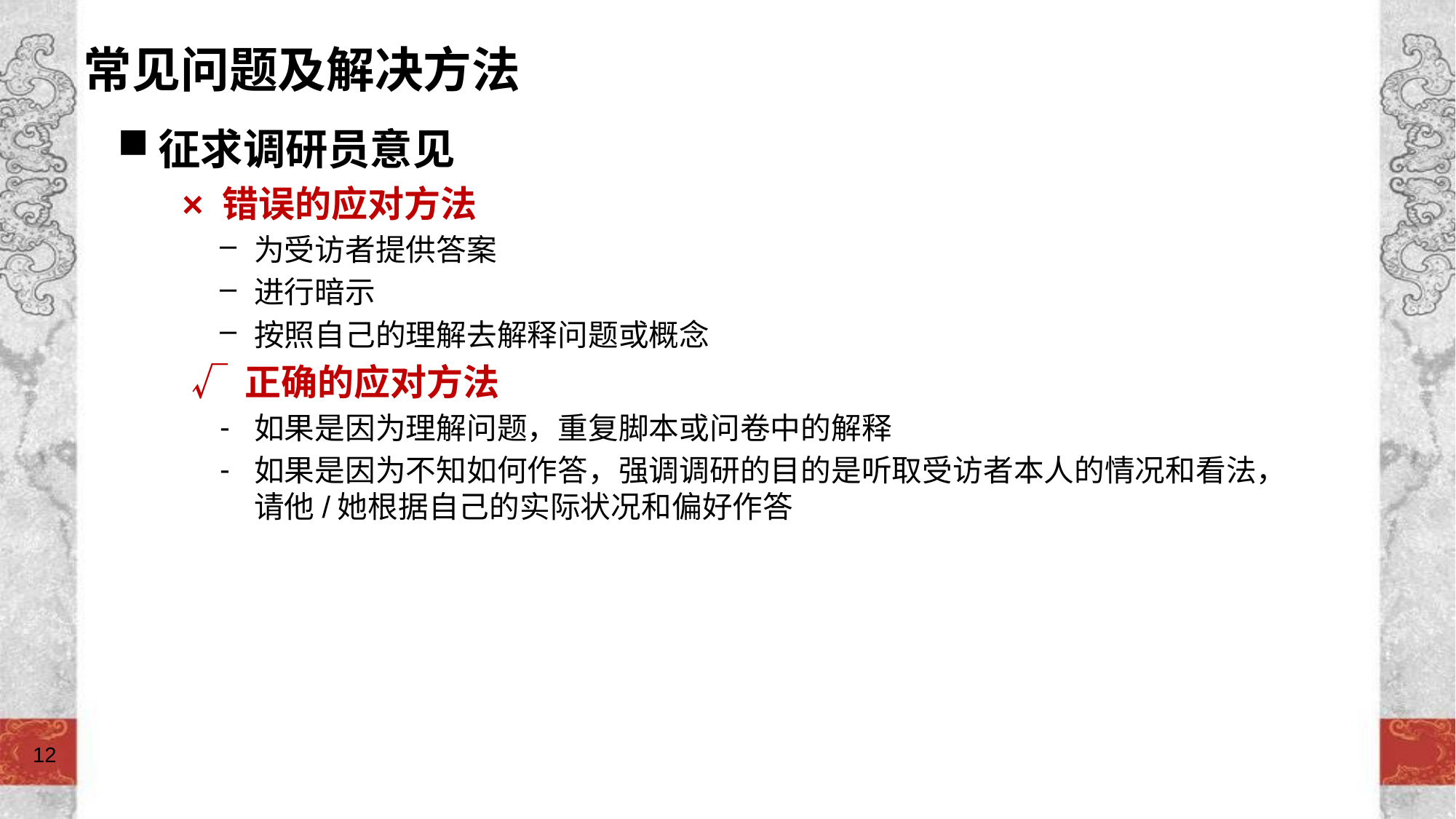

# 常见问题及解决方法
征求调研员意见
 × 错误的应对方法
为受访者提供答案
进行暗示
按照自己的理解去解释问题或概念
√ 正确的应对方法
如果是因为理解问题，重复脚本或问卷中的解释
如果是因为不知如何作答，强调调研的目的是听取受访者本人的情况和看法，请他/她根据自己的实际状况和偏好作答